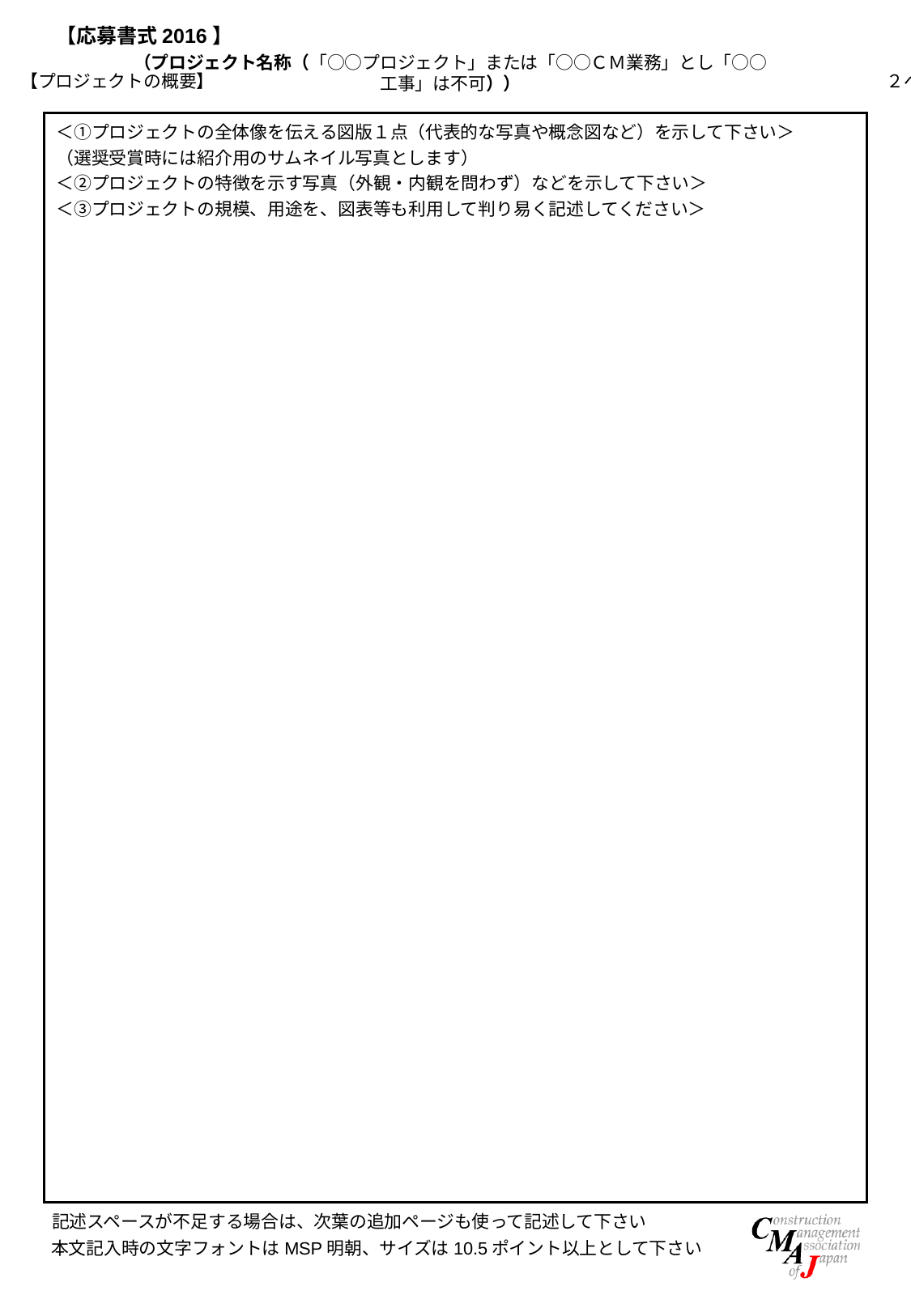

（プロジェクト名称（「○○プロジェクト」または「○○ＣＭ業務」とし「○○工事」は不可））
書式４－１　【プロジェクトの概要】　 　　　　　　　　　　　　　　　　　　　　　　　　　　　　　　　　　　　　　２ページを限度
| ＜①プロジェクトの全体像を伝える図版１点（代表的な写真や概念図など）を示して下さい＞ （選奨受賞時には紹介用のサムネイル写真とします） ＜②プロジェクトの特徴を示す写真（外観・内観を問わず）などを示して下さい＞ ＜③プロジェクトの規模、用途を、図表等も利用して判り易く記述してください＞ |
| --- |
記述スペースが不足する場合は、次葉の追加ページも使って記述して下さい